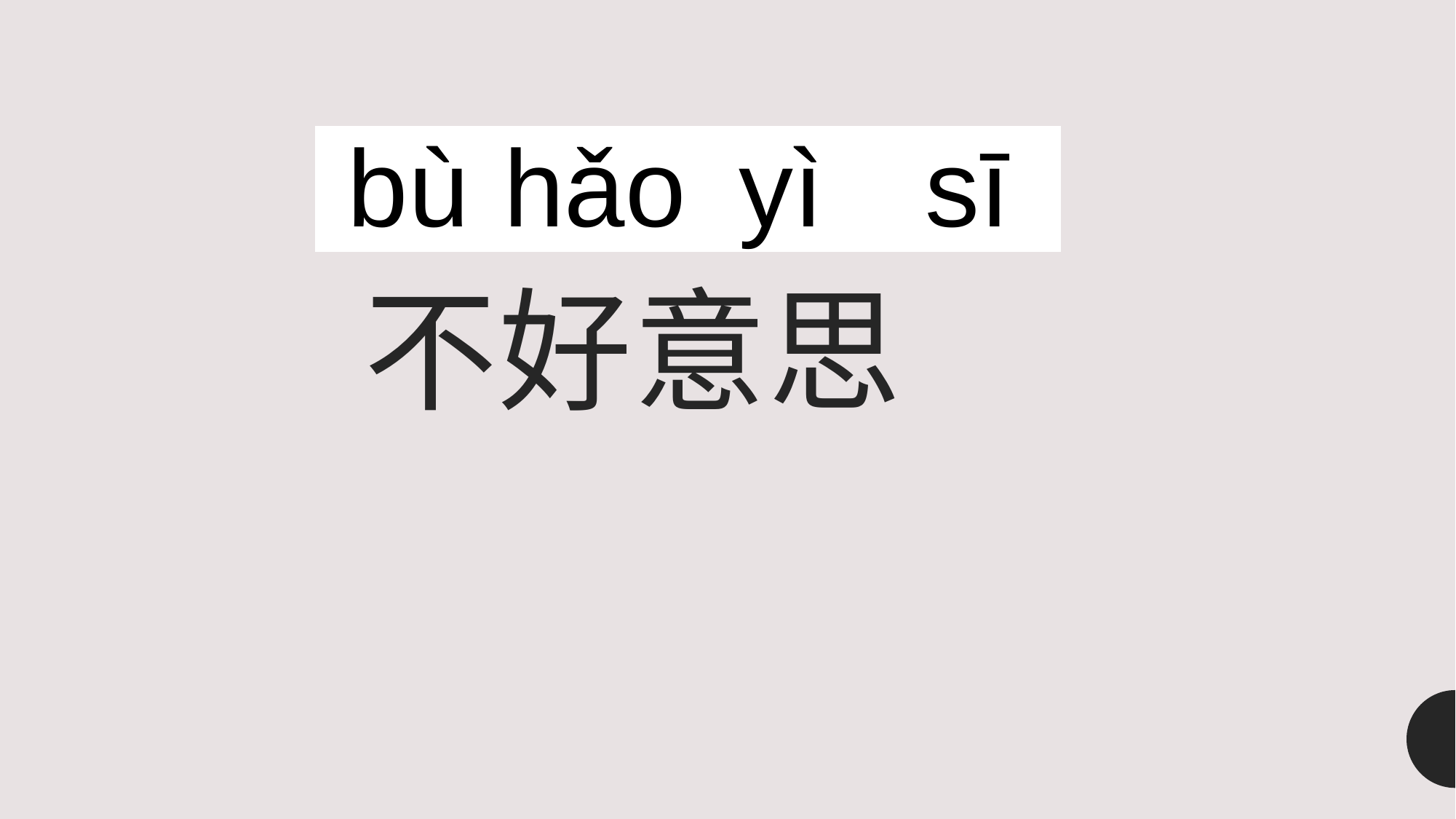

| bù | hǎo | yì | sī |
| --- | --- | --- | --- |
# 不好意思